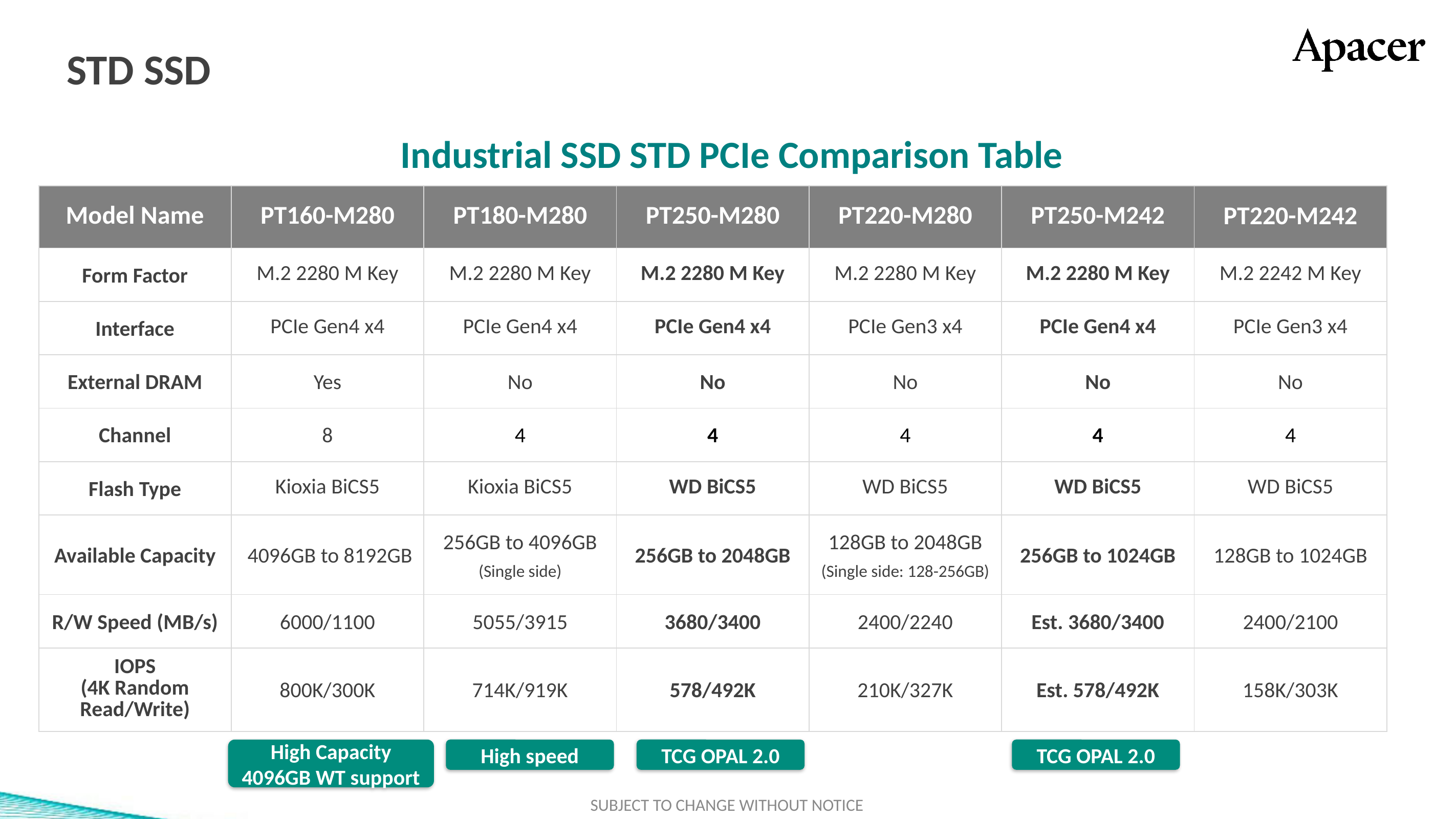

# STD SSD
Industrial SSD STD PCIe Comparison Table
| Model Name | PT160-M280 | PT180-M280 | PT250-M280 | PT220-M280 | PT250-M242 | PT220-M242 |
| --- | --- | --- | --- | --- | --- | --- |
| Form Factor | M.2 2280 M Key | M.2 2280 M Key | M.2 2280 M Key | M.2 2280 M Key | M.2 2280 M Key | M.2 2242 M Key |
| Interface | PCIe Gen4 x4 | PCIe Gen4 x4 | PCIe Gen4 x4 | PCIe Gen3 x4 | PCIe Gen4 x4 | PCIe Gen3 x4 |
| External DRAM | Yes | No | No | No | No | No |
| Channel | 8 | 4 | 4 | 4 | 4 | 4 |
| Flash Type | Kioxia BiCS5 | Kioxia BiCS5 | WD BiCS5 | WD BiCS5 | WD BiCS5 | WD BiCS5 |
| Available Capacity | 4096GB to 8192GB | 256GB to 4096GB (Single side) | 256GB to 2048GB | 128GB to 2048GB (Single side: 128-256GB) | 256GB to 1024GB | 128GB to 1024GB |
| R/W Speed (MB/s) | 6000/1100 | 5055/3915 | 3680/3400 | 2400/2240 | Est. 3680/3400 | 2400/2100 |
| IOPS (4K Random Read/Write) | 800K/300K | 714K/919K | 578/492K | 210K/327K | Est. 578/492K | 158K/303K |
標準色
附屬
配色
3D TLC
2D MLC
SLC-lite
SLC
類工

SLC-liteX

High Capacity
4096GB WT support
High speed
TCG OPAL 2.0
TCG OPAL 2.0